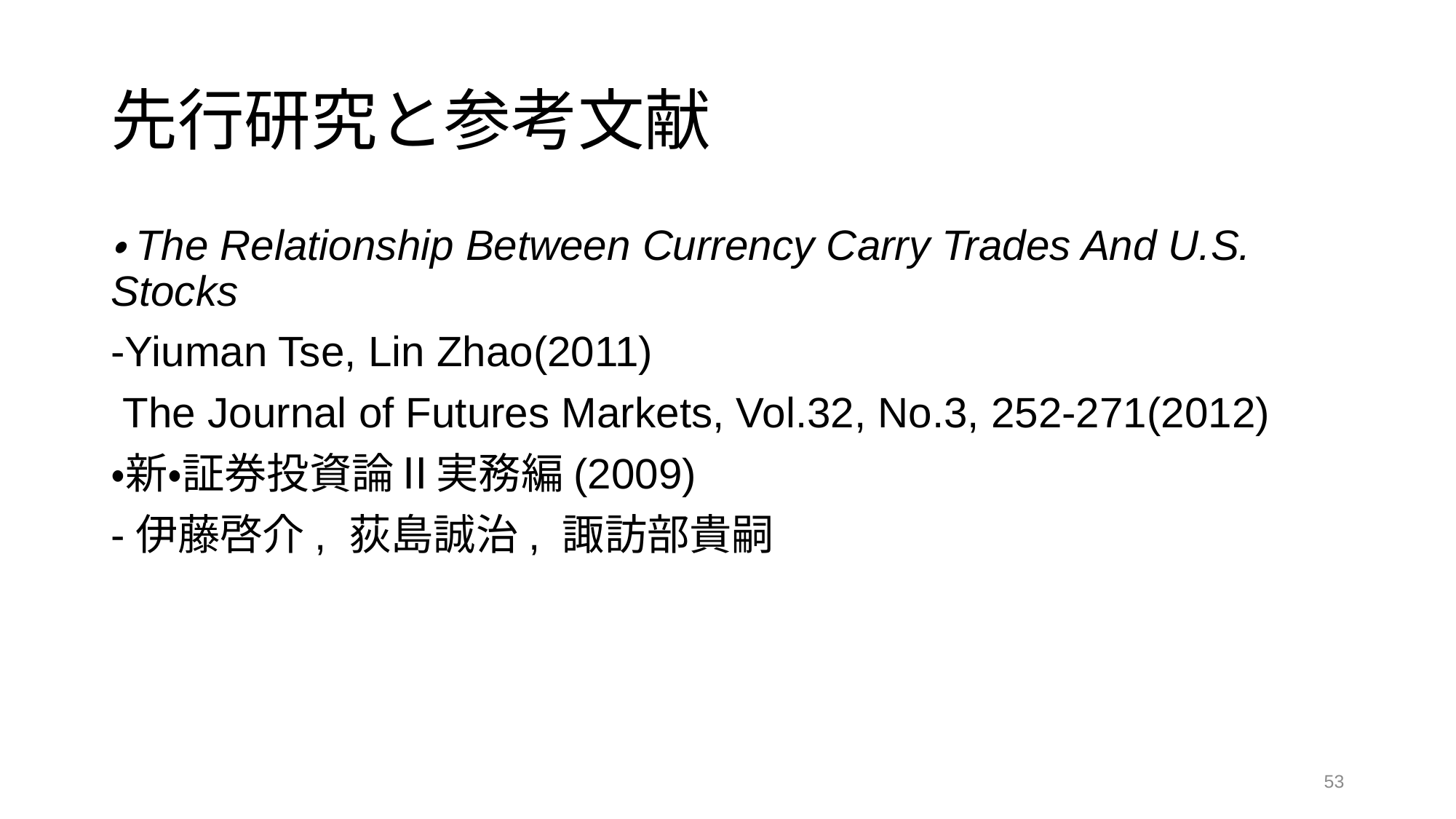

# 先行研究と参考文献
・The Relationship Between Currency Carry Trades And U.S. Stocks
-Yiuman Tse, Lin Zhao(2011)
 The Journal of Futures Markets, Vol.32, No.3, 252-271(2012)
・新・証券投資論Ⅱ実務編(2009)
-伊藤啓介, 荻島誠治, 諏訪部貴嗣
53